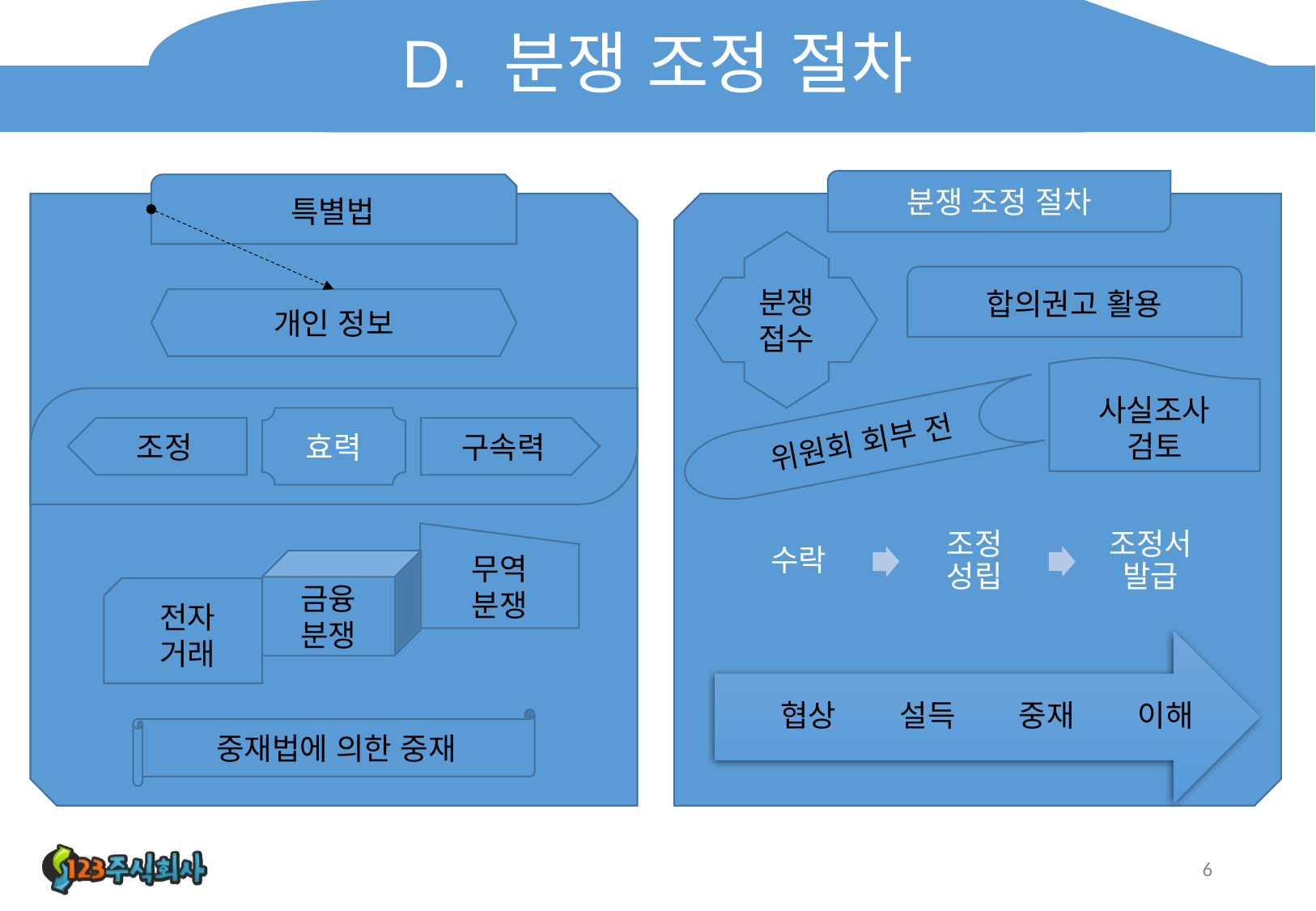

# D. 분쟁 조정 절차
분쟁 조정 절차

분쟁접수
합의권고 활용

사실조사
검토
위원회 회부 전
수락

조정
성립

조정서
발급
이해
중재
설득
협상
특별법

개인 정보

효력
조정
구속력
무역
분쟁
금융
분쟁
전자
거래
중재법에 의한 중재
6